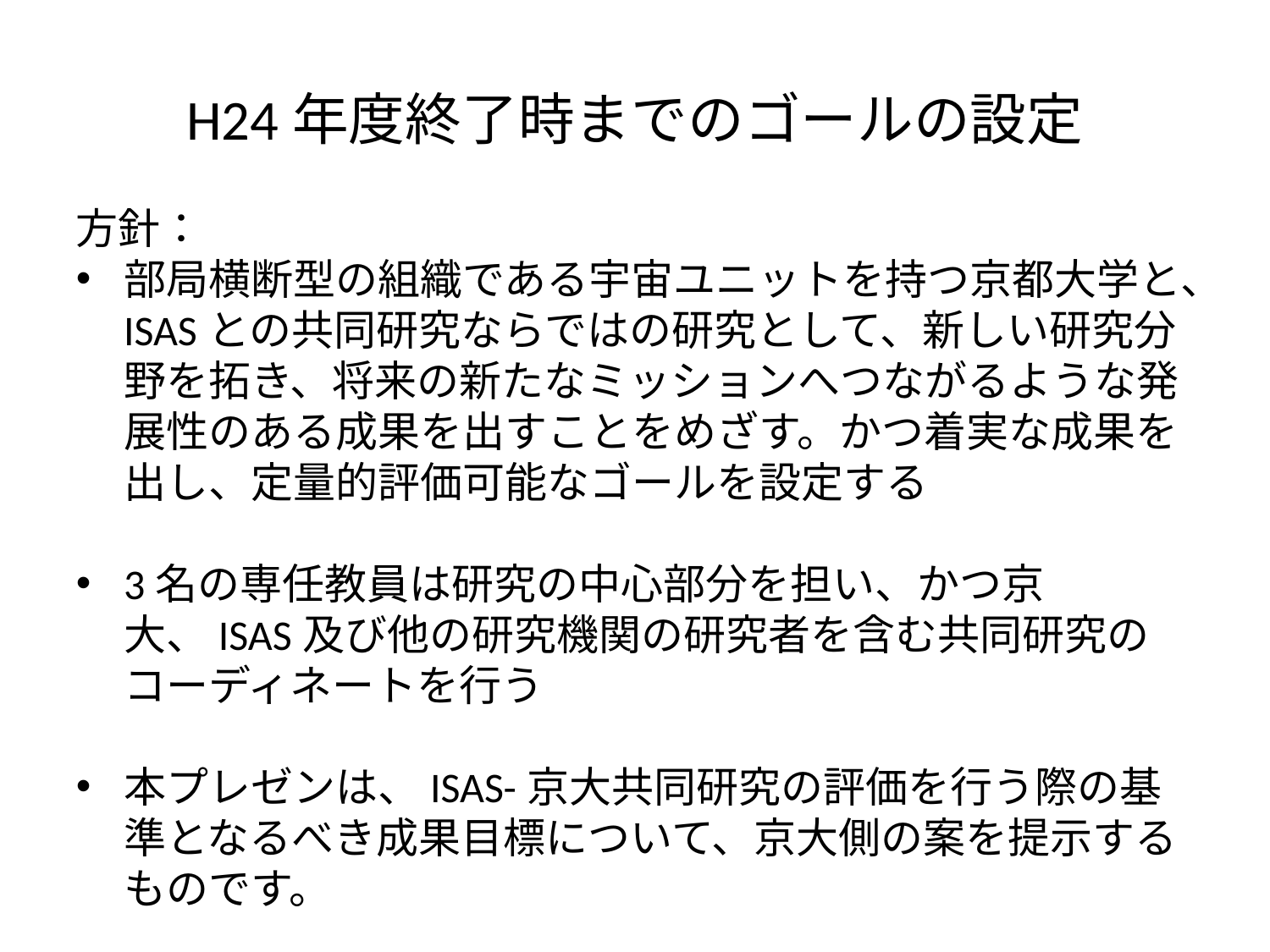

# H24年度終了時までのゴールの設定
方針：
部局横断型の組織である宇宙ユニットを持つ京都大学と、ISASとの共同研究ならではの研究として、新しい研究分野を拓き、将来の新たなミッションへつながるような発展性のある成果を出すことをめざす。かつ着実な成果を出し、定量的評価可能なゴールを設定する

3名の専任教員は研究の中心部分を担い、かつ京大、ISAS及び他の研究機関の研究者を含む共同研究のコーディネートを行う

本プレゼンは、ISAS-京大共同研究の評価を行う際の基準となるべき成果目標について、京大側の案を提示するものです。